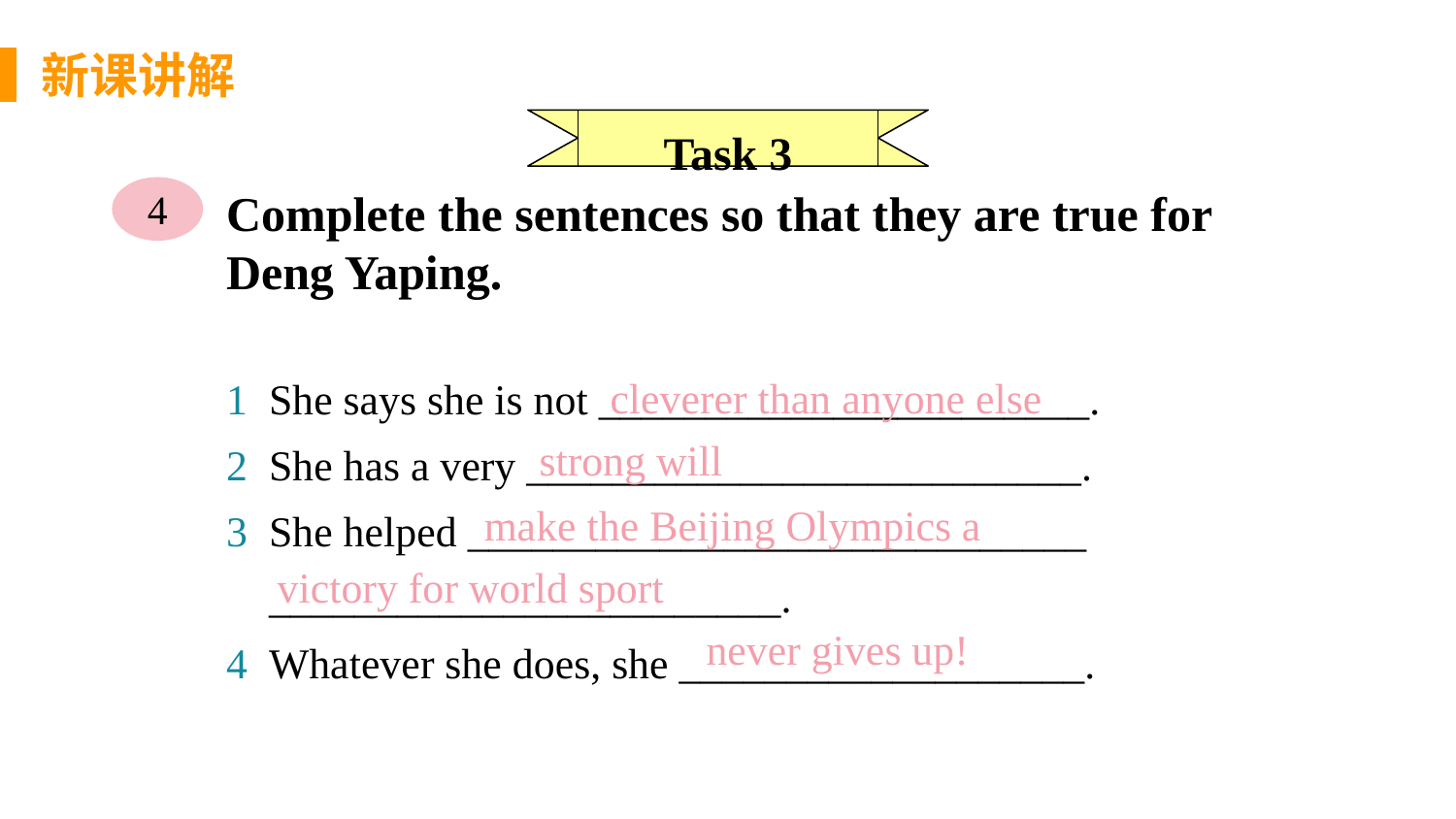

新课讲解

Task 3
4
Complete the sentences so that they are true for Deng Yaping.
1  She says she is not _______________________.
2  She has a very __________________________.
3  She helped _____________________________
    ________________________.
4  Whatever she does, she ___________________.
cleverer than anyone else
strong will
make the Beijing Olympics a
victory for world sport
never gives up!